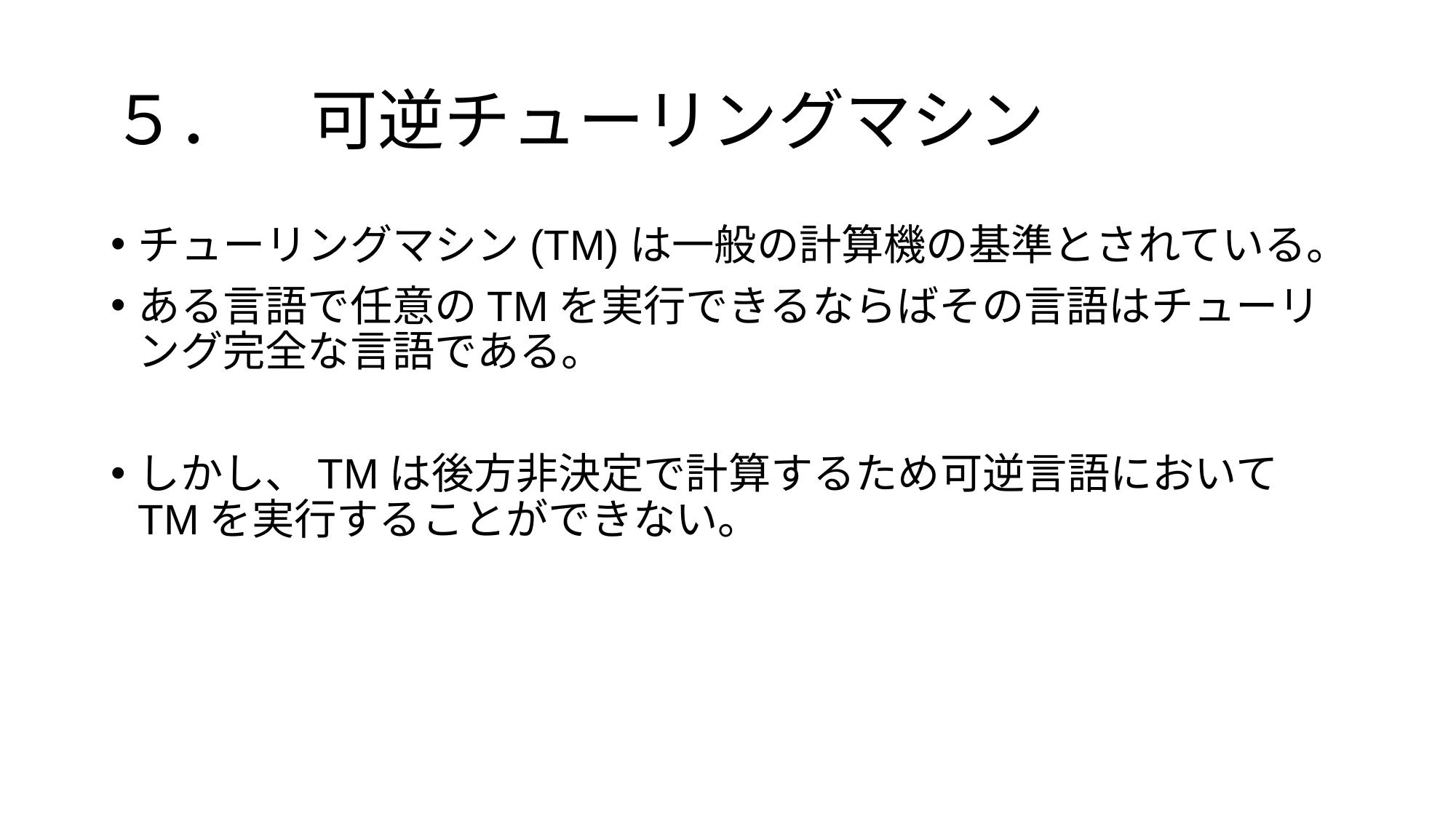

# ５．　可逆チューリングマシン
チューリングマシン(TM)は一般の計算機の基準とされている。
ある言語で任意のTMを実行できるならばその言語はチューリング完全な言語である。

しかし、TMは後方非決定で計算するため可逆言語においてTMを実行することができない。